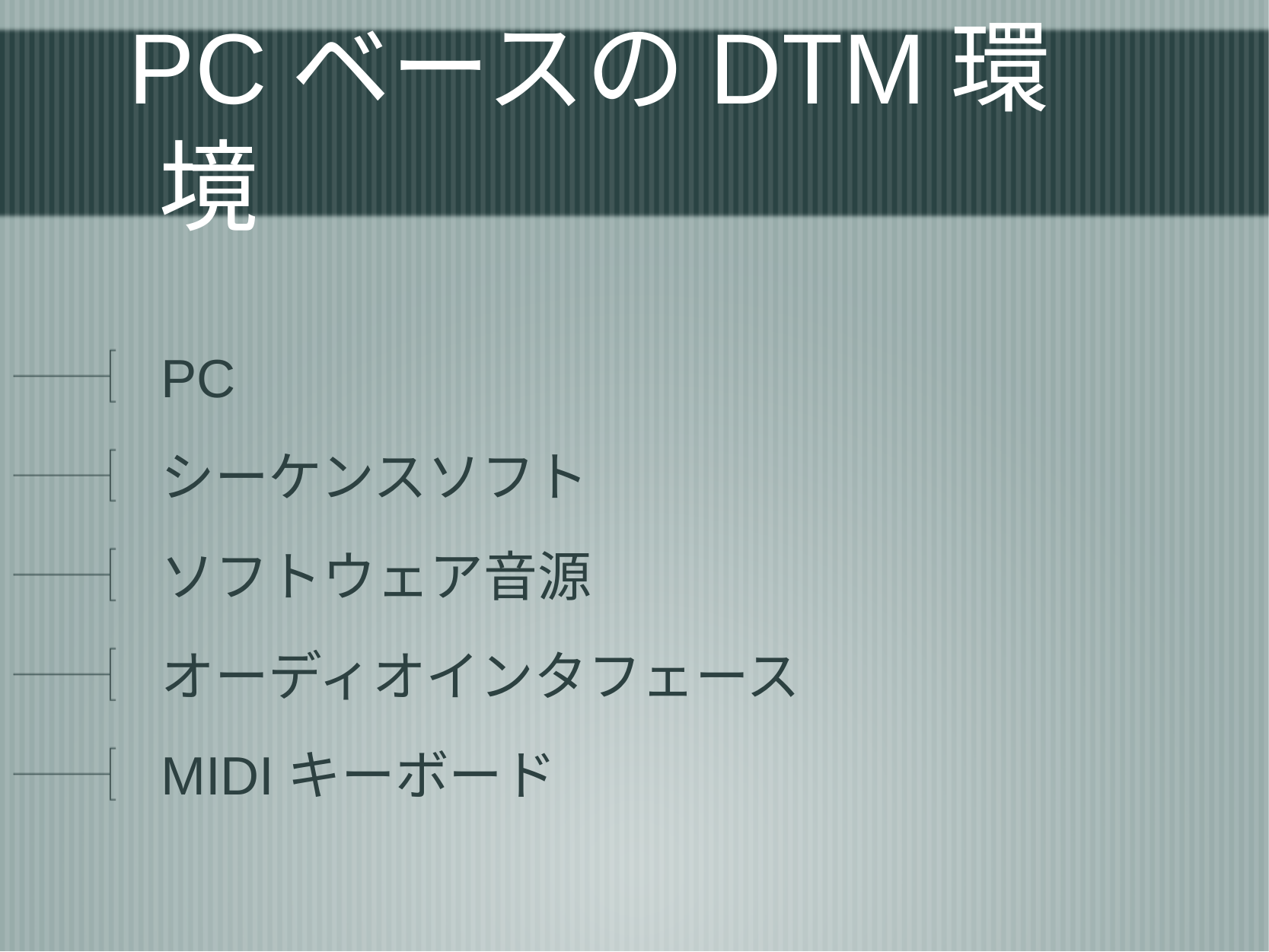

# PCベースのDTM環境
PC
シーケンスソフト
ソフトウェア音源
オーディオインタフェース
MIDIキーボード